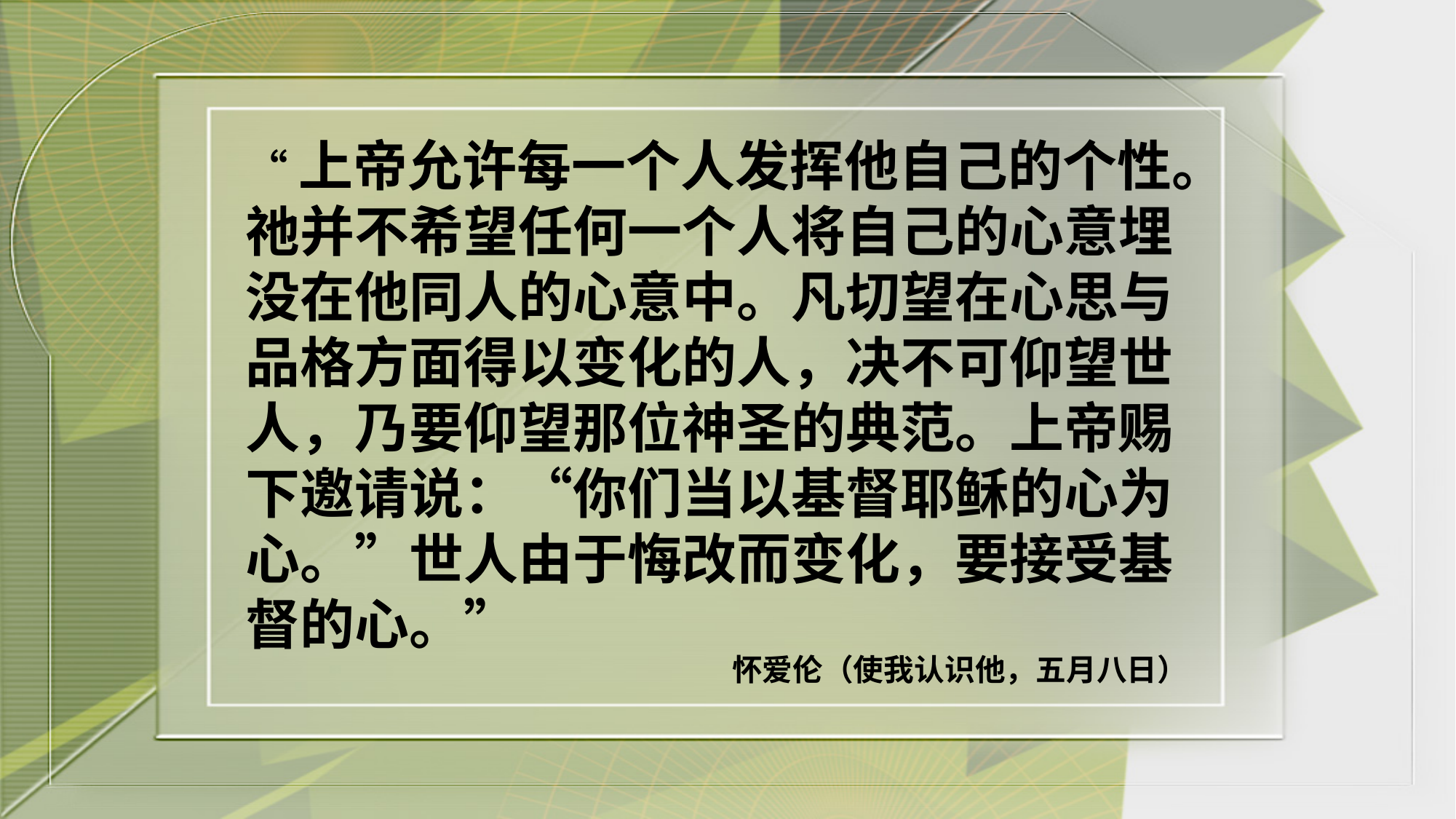

“上帝允许每一个人发挥他自己的个性。祂并不希望任何一个人将自己的心意埋没在他同人的心意中。凡切望在心思与品格方面得以变化的人，决不可仰望世人，乃要仰望那位神圣的典范。上帝赐下邀请说：“你们当以基督耶稣的心为心。”世人由于悔改而变化，要接受基督的心。”
怀爱伦（使我认识他，五月八日）